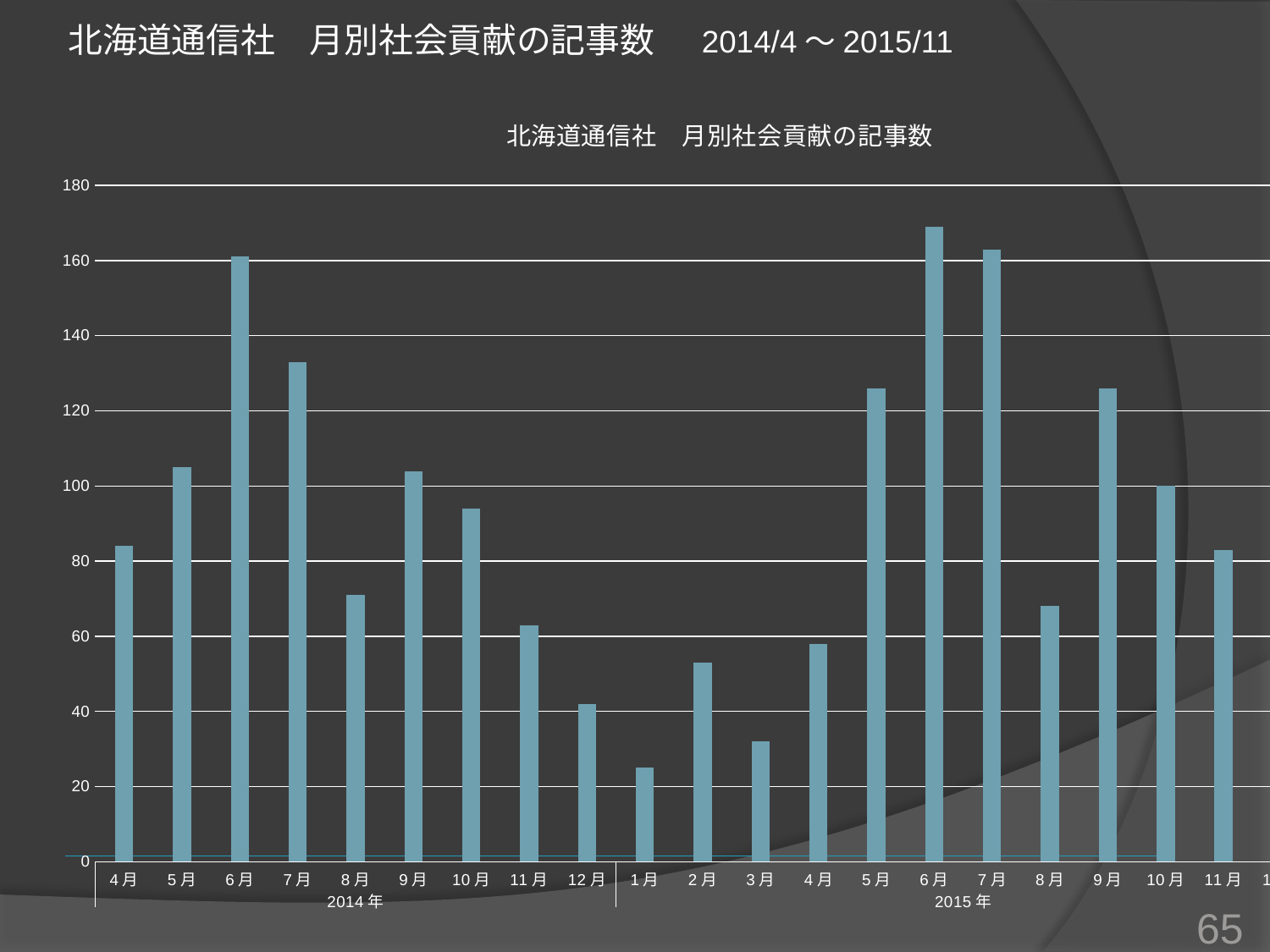

# 北海道通信社　月別社会貢献の記事数　2014/4～2015/11

### Chart: 北海道通信社　月別社会貢献の記事数

| Category | 集計 |
|---|---|
| 4月 | 84.0 |
| 5月 | 105.0 |
| 6月 | 161.0 |
| 7月 | 133.0 |
| 8月 | 71.0 |
| 9月 | 104.0 |
| 10月 | 94.0 |
| 11月 | 63.0 |
| 12月 | 42.0 |
| 1月 | 25.0 |
| 2月 | 53.0 |
| 3月 | 32.0 |
| 4月 | 58.0 |
| 5月 | 126.0 |
| 6月 | 169.0 |
| 7月 | 163.0 |
| 8月 | 68.0 |
| 9月 | 126.0 |
| 10月 | 100.0 |
| 11月 | 83.0 |
| 12月 | 18.0 |
65